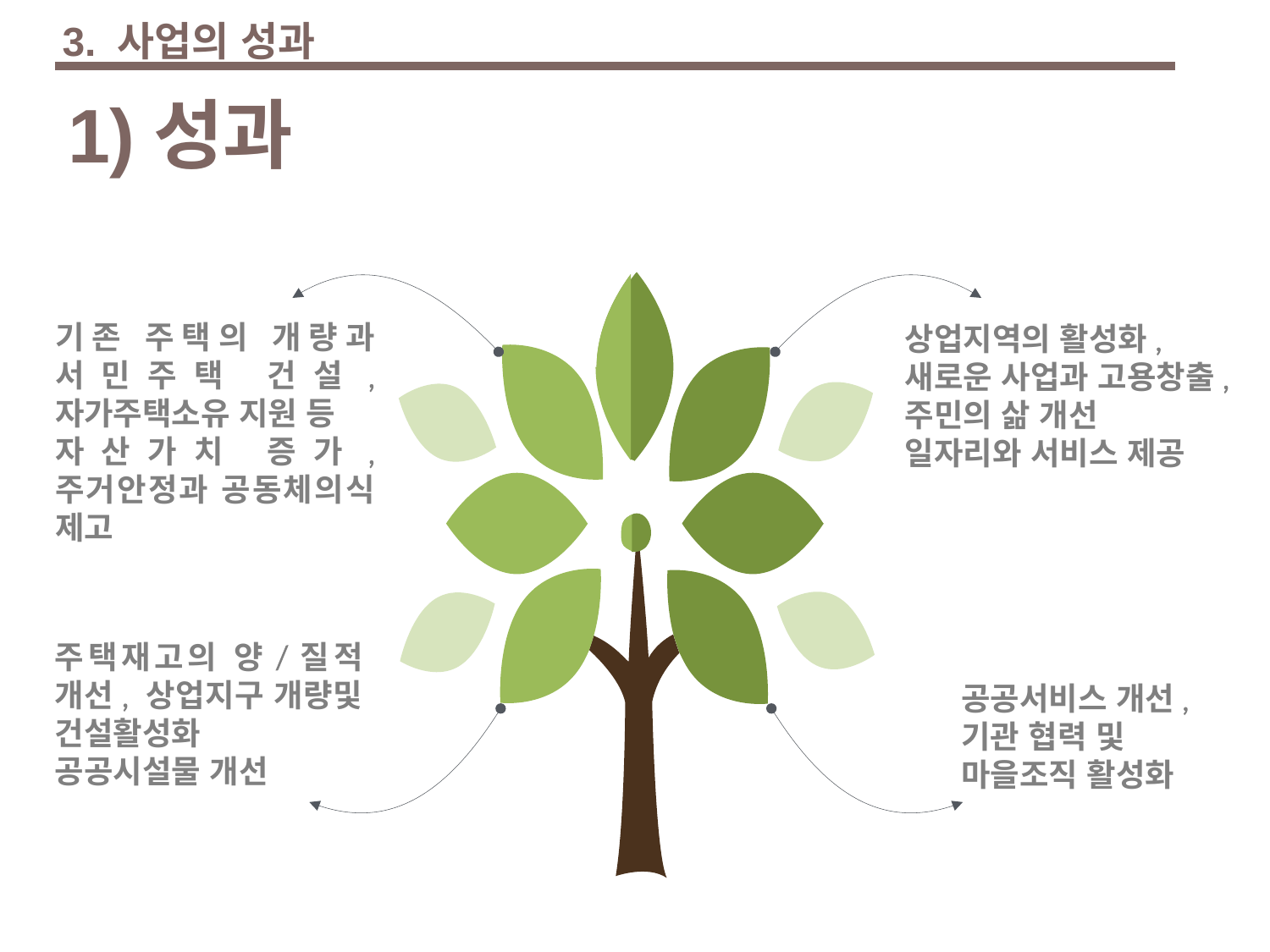

3. 사업의 성과
# 1)성과

기존 주택의 개량과 서민주택 건설, 자가주택소유 지원 등
자산가치 증가, 주거안정과 공동체의식 제고

상업지역의 활성화,
새로운 사업과 고용창출, 주민의 삶 개선
일자리와 서비스 제공

주택재고의 양/질적 개선, 상업지구 개량및 건설활성화
공공시설물 개선

공공서비스 개선, 기관 협력 및 마을조직 활성화